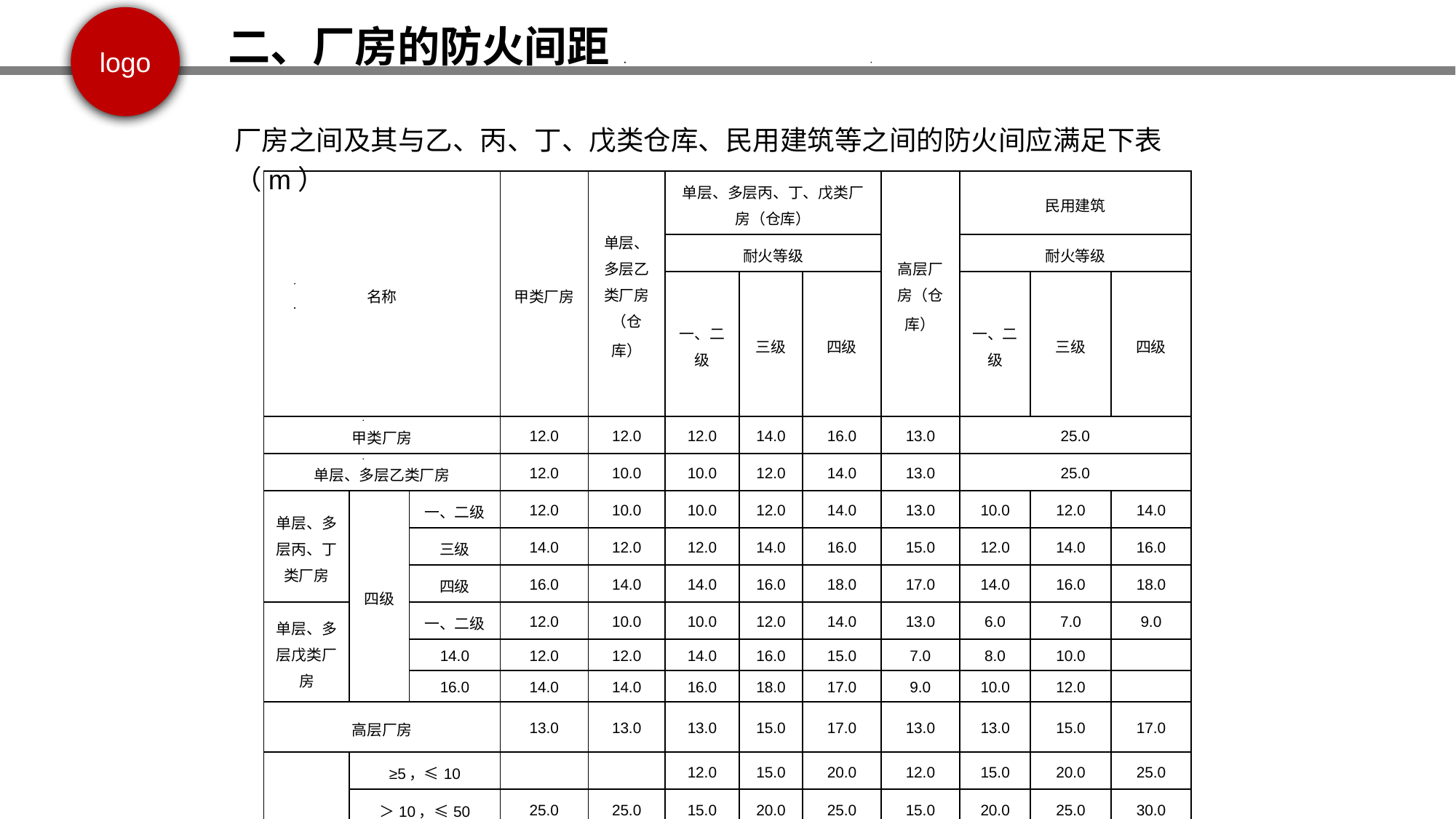

二、厂房的防火间距

厂房之间及其与乙、丙、丁、戊类仓库、民用建筑等之间的防火间应满足下表（m）
| 名称 |  |  | 甲类厂房 | 单层、多层乙类厂房（仓 库） | 单层、多层丙、丁、戊类厂房（仓库） |  |  | 高层厂房（仓 库） | 民用建筑 |  |  |
| --- | --- | --- | --- | --- | --- | --- | --- | --- | --- | --- | --- |
|  |  |  |  |  | 耐火等级 |  |  |  | 耐火等级 |  |  |
|  |  |  |  |  | 一、二级 | 三级 | 四级 |  | 一、二级 | 三级 | 四级 |
| 甲类厂房 |  |  | 12.0 | 12.0 | 12.0 | 14.0 | 16.0 | 13.0 | 25.0 |  |  |
| 单层、多层乙类厂房 |  |  | 12.0 | 10.0 | 10.0 | 12.0 | 14.0 | 13.0 | 25.0 |  |  |
| 单层、多层丙、丁类厂房 | 四级 | 一、二级 | 12.0 | 10.0 | 10.0 | 12.0 | 14.0 | 13.0 | 10.0 | 12.0 | 14.0 |
|  |  | 三级 | 14.0 | 12.0 | 12.0 | 14.0 | 16.0 | 15.0 | 12.0 | 14.0 | 16.0 |
|  |  | 四级 | 16.0 | 14.0 | 14.0 | 16.0 | 18.0 | 17.0 | 14.0 | 16.0 | 18.0 |
| 单层、多层戊类厂房 |  | 一、二级 | 12.0 | 10.0 | 10.0 | 12.0 | 14.0 | 13.0 | 6.0 | 7.0 | 9.0 |
|  |  | 14.0 | 12.0 | 12.0 | 14.0 | 16.0 | 15.0 | 7.0 | 8.0 | 10.0 |  |
|  |  | 16.0 | 14.0 | 14.0 | 16.0 | 18.0 | 17.0 | 9.0 | 10.0 | 12.0 |  |
| 高层厂房 |  |  | 13.0 | 13.0 | 13.0 | 15.0 | 17.0 | 13.0 | 13.0 | 15.0 | 17.0 |
| 室外变、 配电站变压器 总油 量（t） | ≥5，≤10 |  |  |  | 12.0 | 15.0 | 20.0 | 12.0 | 15.0 | 20.0 | 25.0 |
|  | ＞10，≤50 |  | 25.0 | 25.0 | 15.0 | 20.0 | 25.0 | 15.0 | 20.0 | 25.0 | 30.0 |
|  |  |  |  |  |  |  |  |  |  |  |  |
|  | ＞50 |  |  |  | 20.0 | 25.0 | 30.0 | 20.0 | 25.0 | 30.0 | 35.0 |
|  |  |  |  |  |  |  |  |  |  |  |  |